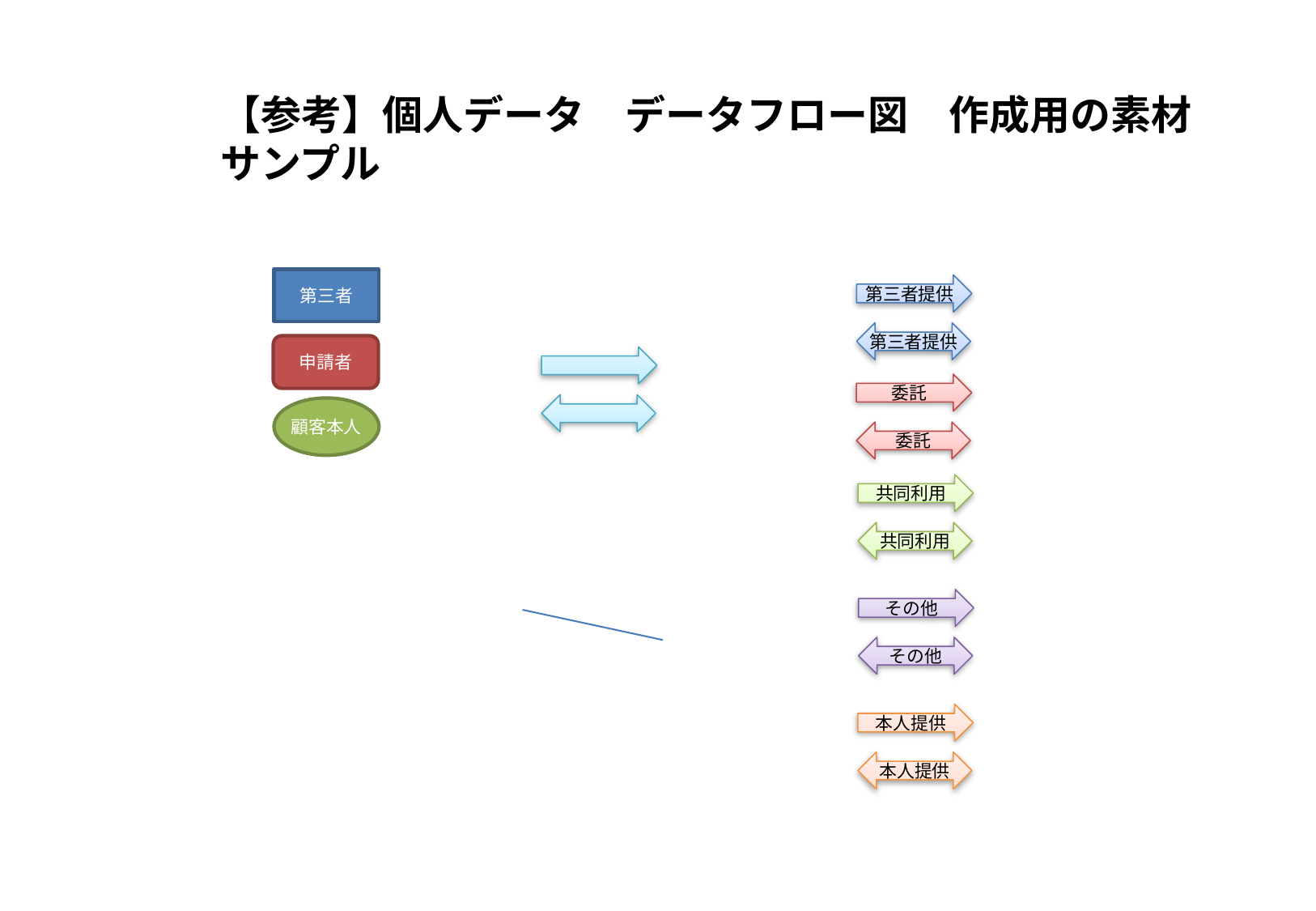

# 【参考】個人データ　データフロー図　作成用の素材サンプル
第三者
第三者提供
第三者提供
申請者

委託

顧客本人
委託
共同利用
共同利用
その他
その他
本人提供
本人提供